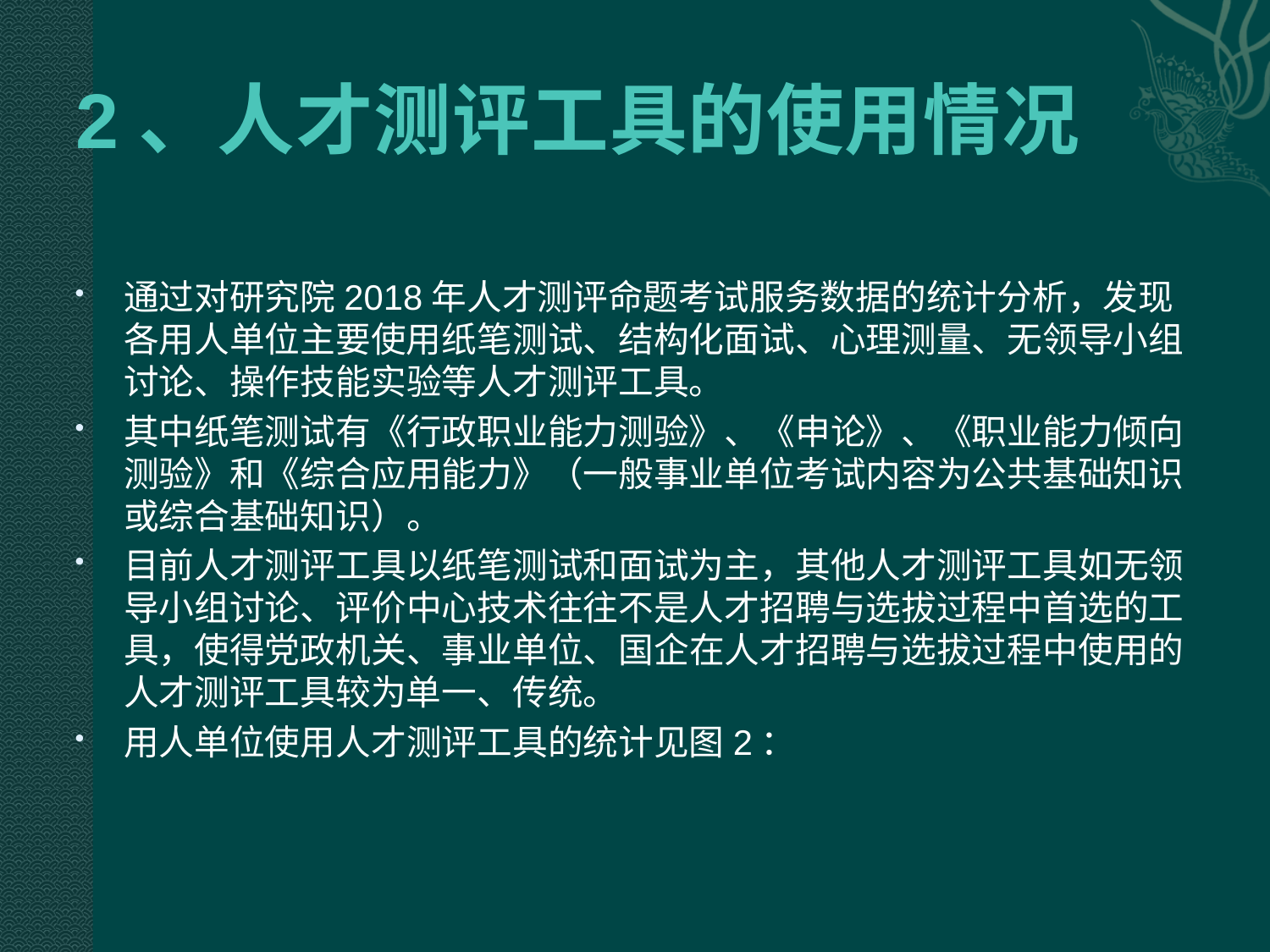

# 2、人才测评工具的使用情况
通过对研究院2018年人才测评命题考试服务数据的统计分析，发现各用人单位主要使用纸笔测试、结构化面试、心理测量、无领导小组讨论、操作技能实验等人才测评工具。
其中纸笔测试有《行政职业能力测验》、《申论》、《职业能力倾向测验》和《综合应用能力》（一般事业单位考试内容为公共基础知识或综合基础知识）。
目前人才测评工具以纸笔测试和面试为主，其他人才测评工具如无领导小组讨论、评价中心技术往往不是人才招聘与选拔过程中首选的工具，使得党政机关、事业单位、国企在人才招聘与选拔过程中使用的人才测评工具较为单一、传统。
用人单位使用人才测评工具的统计见图2：